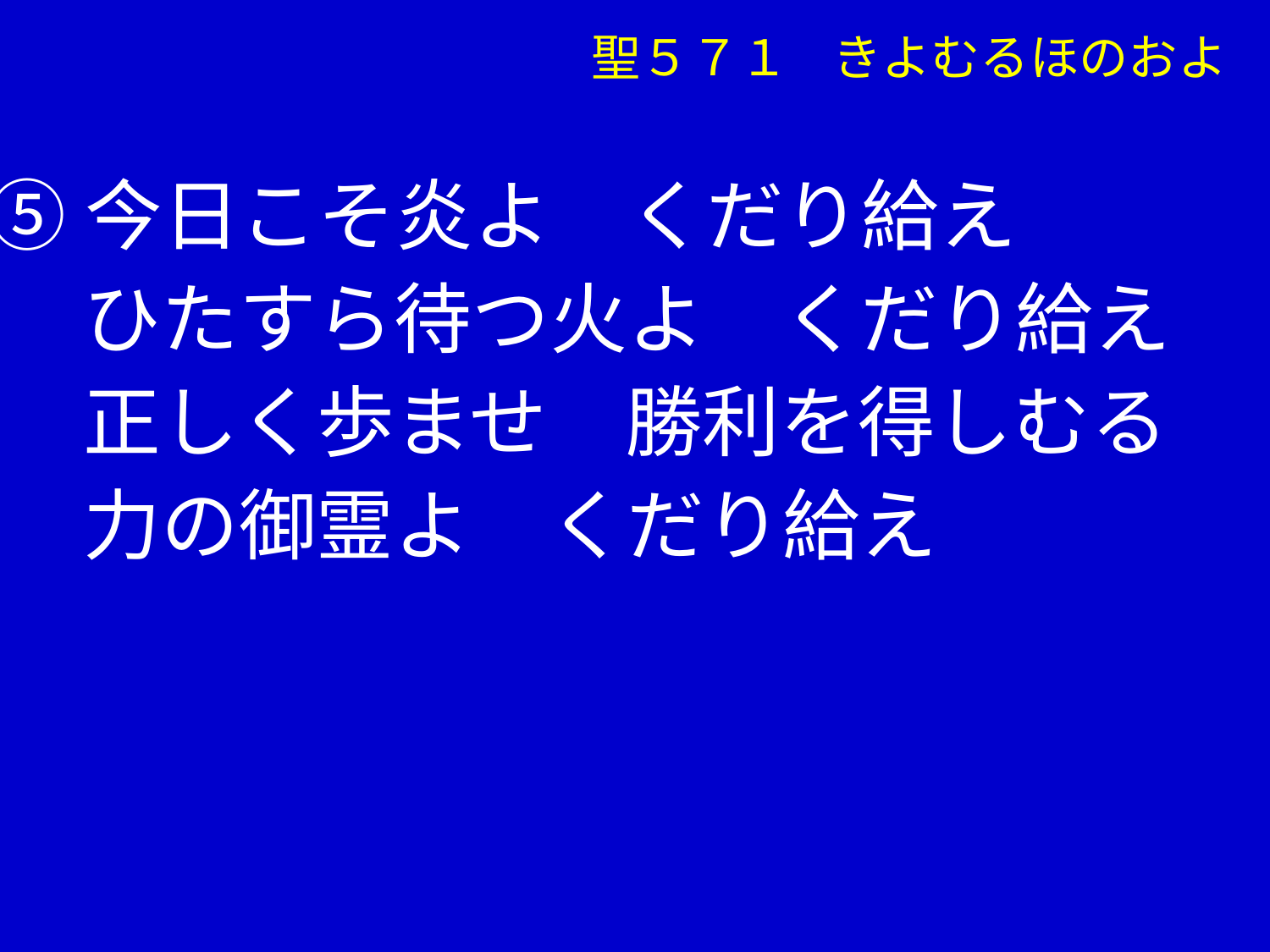

聖５７１    きよむるほのおよ
⑤今日こそ炎よ　くだり給え
　 ひたすら待つ火よ　くだり給え
　 正しく歩ませ　勝利を得しむる
　 力の御霊よ　くだり給え